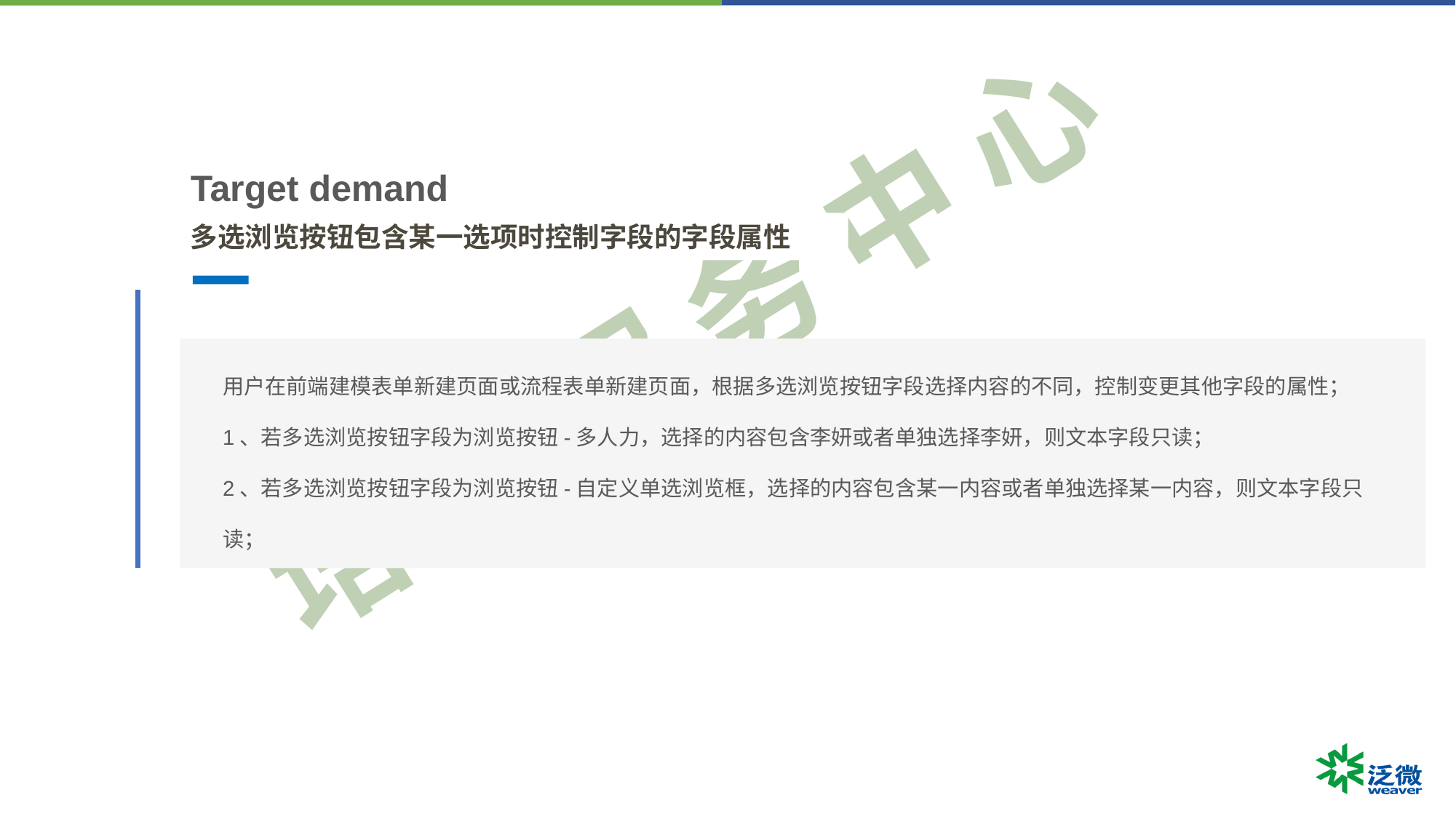

Target demand

多选浏览按钮包含某一选项时控制字段的字段属性

用户在前端建模表单新建页面或流程表单新建页面，根据多选浏览按钮字段选择内容的不同，控制变更其他字段的属性；
1、若多选浏览按钮字段为浏览按钮-多人力，选择的内容包含李妍或者单独选择李妍，则文本字段只读；
2、若多选浏览按钮字段为浏览按钮-自定义单选浏览框，选择的内容包含某一内容或者单独选择某一内容，则文本字段只读；